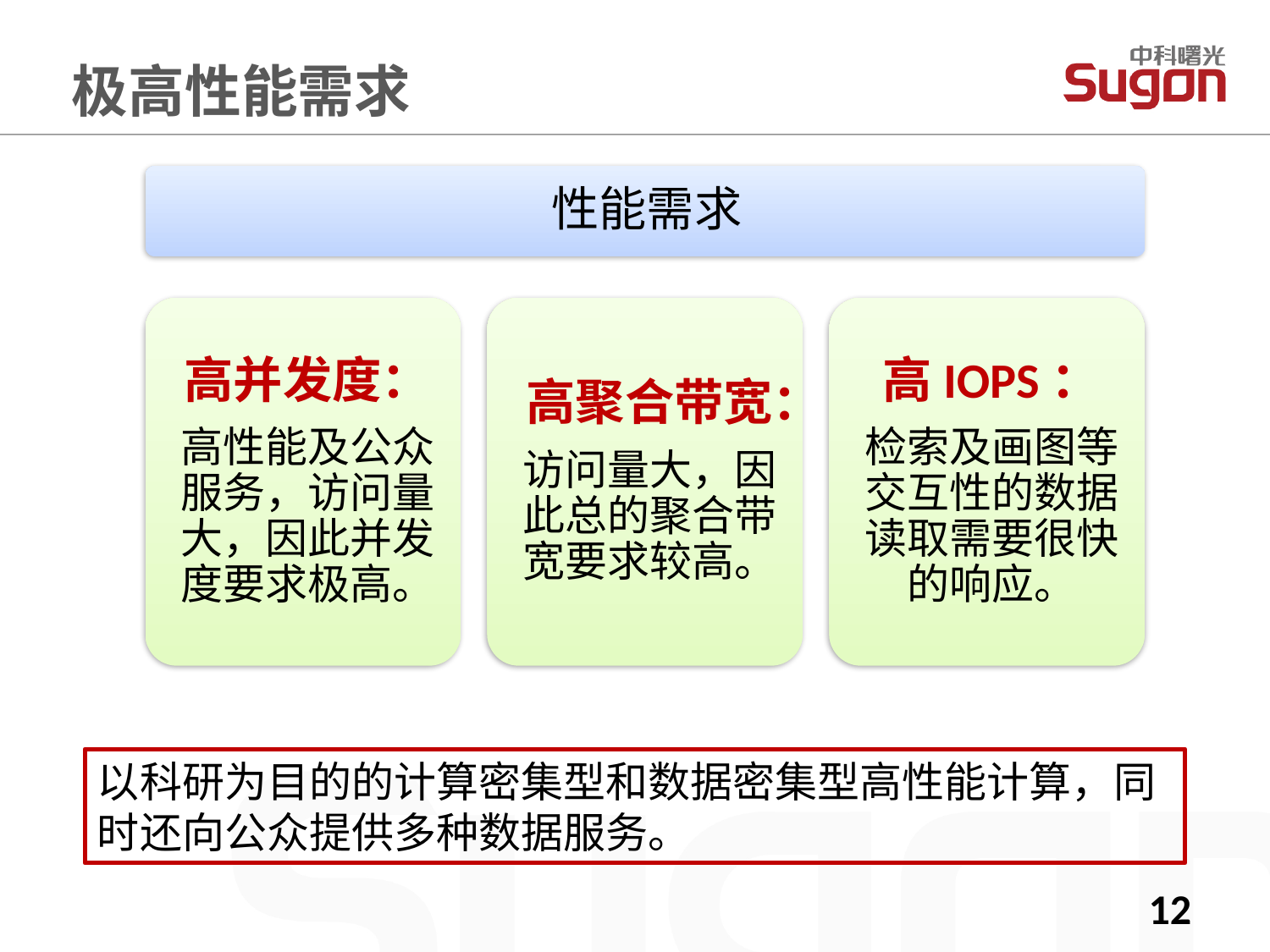

极高性能需求
性能需求
高并发度：
高性能及公众服务，访问量大，因此并发度要求极高。
高聚合带宽：
访问量大，因此总的聚合带宽要求较高。
高IOPS：
检索及画图等交互性的数据读取需要很快的响应。
以科研为目的的计算密集型和数据密集型高性能计算，同时还向公众提供多种数据服务。